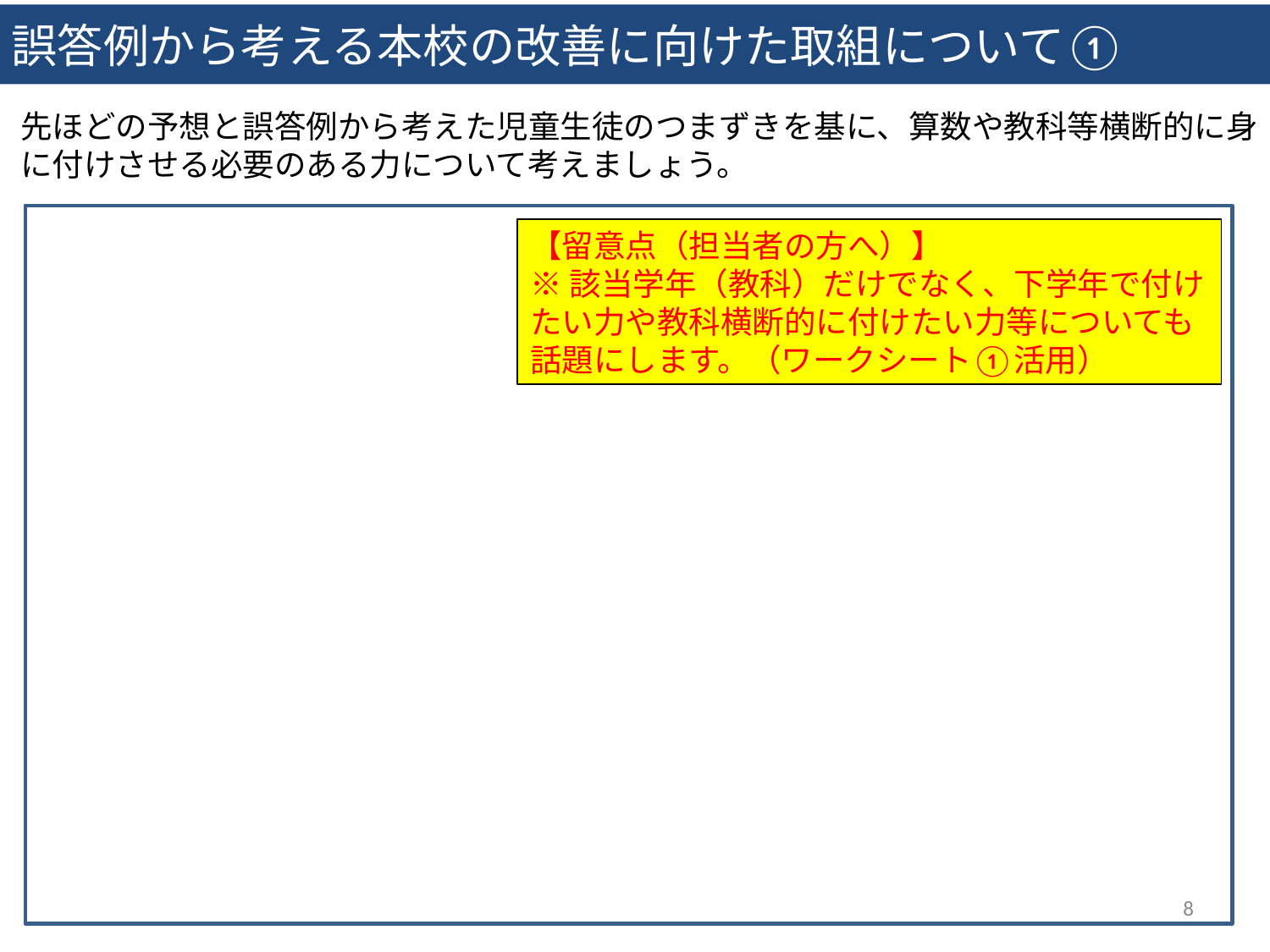

誤答例から考える本校の改善に向けた取組について①
先ほどの予想と誤答例から考えた児童生徒のつまずきを基に、算数や教科等横断的に身に付けさせる必要のある力について考えましょう。

【留意点（担当者の方へ）】
※該当学年（教科）だけでなく、下学年で付けたい力や教科横断的に付けたい力等についても話題にします。（ワークシート①活用）
8